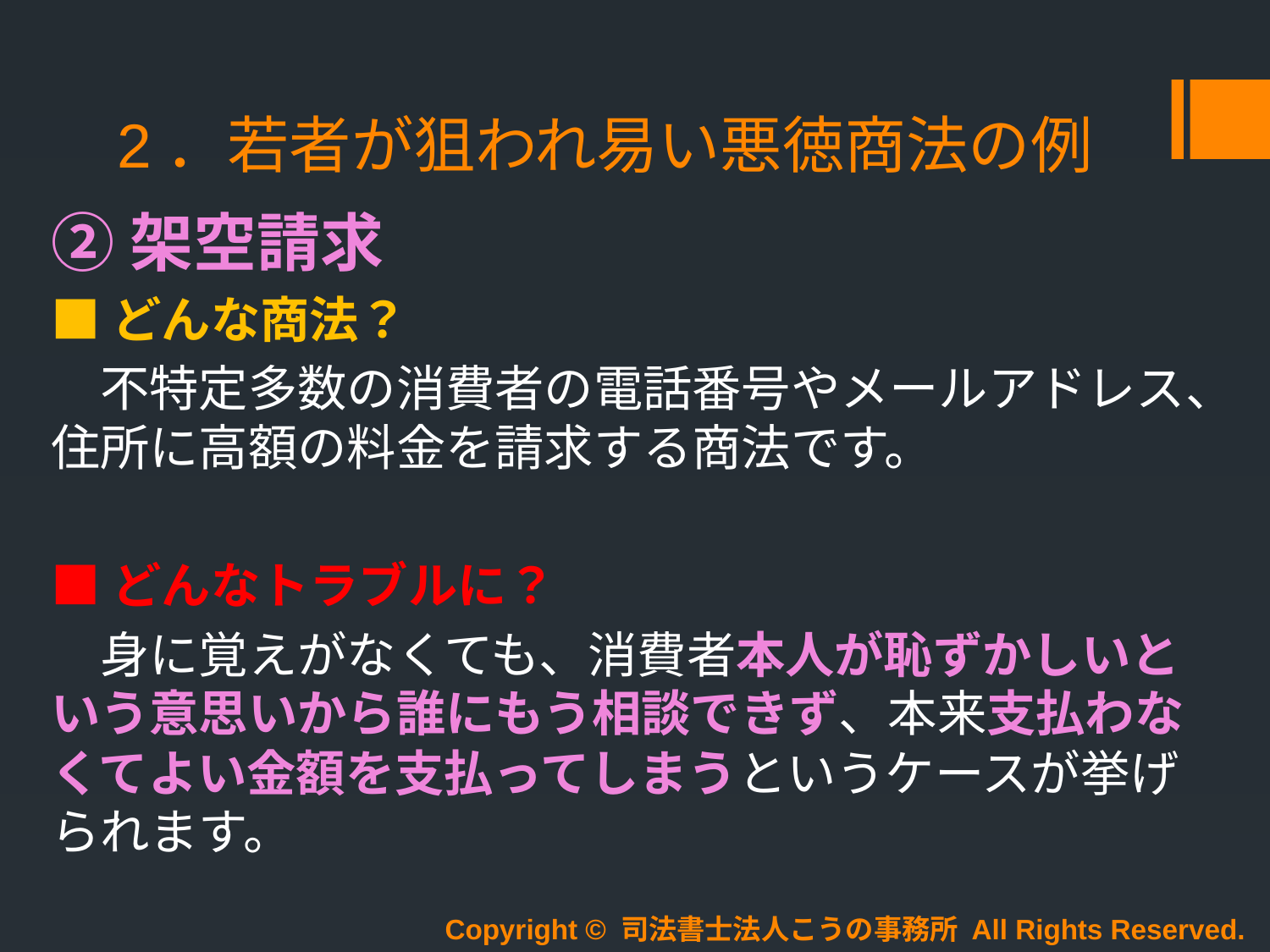

# 2．若者が狙われ易い悪徳商法の例
②架空請求
■どんな商法？
　不特定多数の消費者の電話番号やメールアドレス、住所に高額の料金を請求する商法です。

■どんなトラブルに？
　身に覚えがなくても、消費者本人が恥ずかしいという意思いから誰にもう相談できず、本来支払わなくてよい金額を支払ってしまうというケースが挙げられます。
Copyright © 司法書士法人こうの事務所 All Rights Reserved.